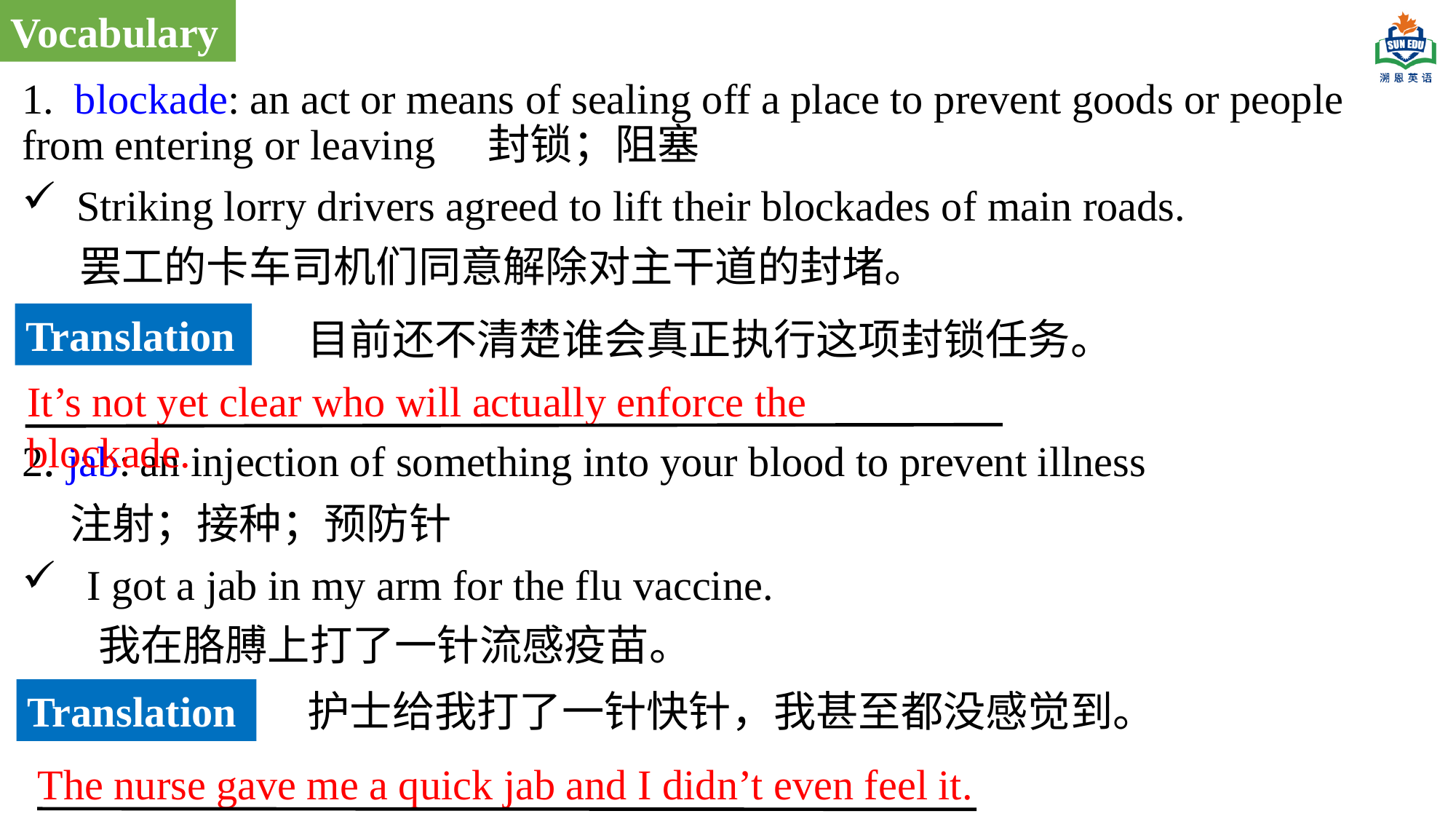

Vocabulary
1.  blockade: an act or means of sealing off a place to prevent goods or people from entering or leaving    封锁；阻塞
Striking lorry drivers agreed to lift their blockades of main roads.
     罢工的卡车司机们同意解除对主干道的封堵。

2. jab: an injection of something into your blood to prevent illness
    注射；接种；预防针
 I got a jab in my arm for the flu vaccine.
       我在胳膊上打了一针流感疫苗。
Translation
目前还不清楚谁会真正执行这项封锁任务。
It’s not yet clear who will actually enforce the blockade.
Translation
护士给我打了一针快针，我甚至都没感觉到。
The nurse gave me a quick jab and I didn’t even feel it.